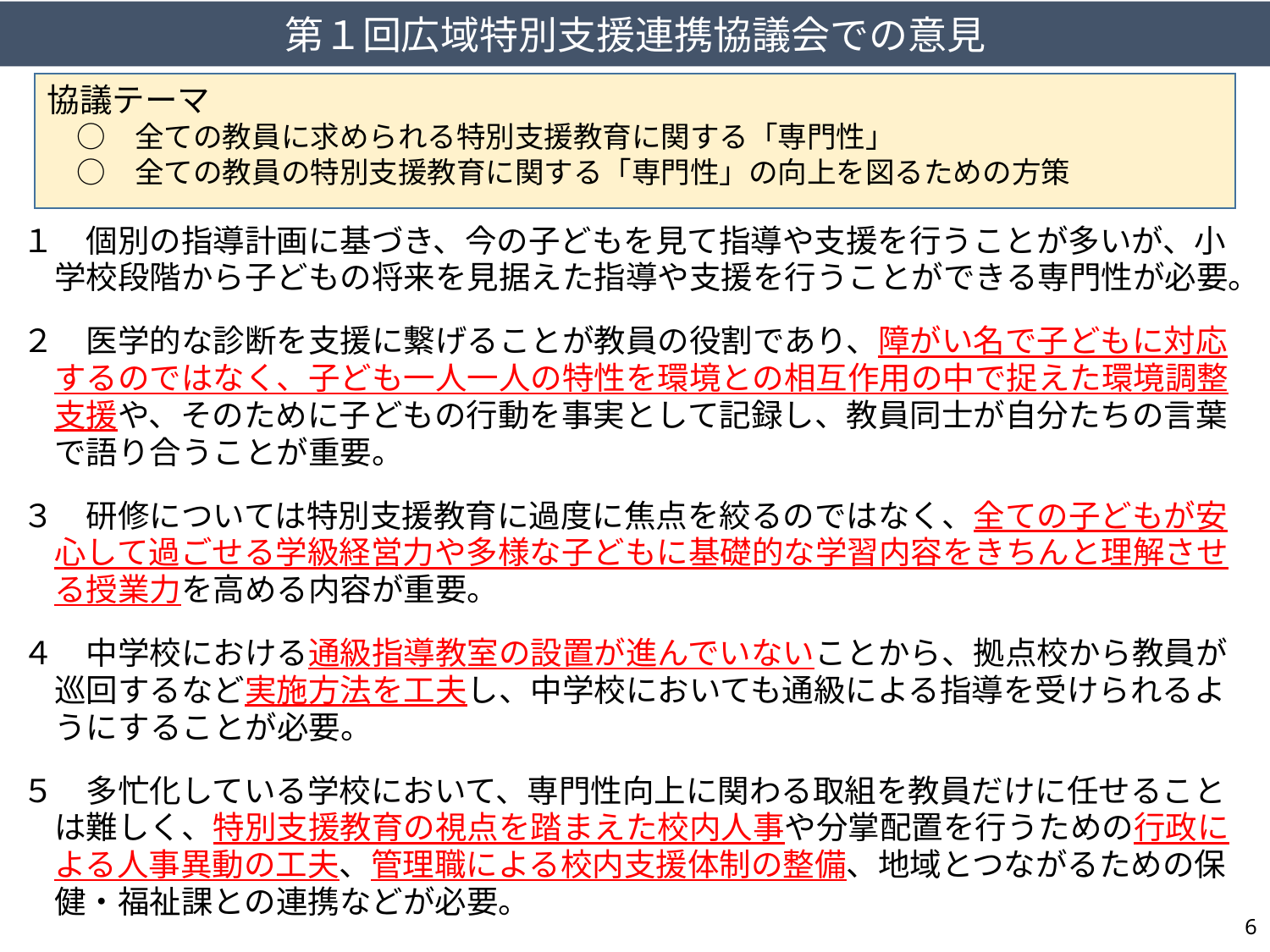

第１回広域特別支援連携協議会での意見
協議テーマ
　○　全ての教員に求められる特別支援教育に関する「専門性」
　○　全ての教員の特別支援教育に関する「専門性」の向上を図るための方策
１　個別の指導計画に基づき、今の子どもを見て指導や支援を行うことが多いが、小
　学校段階から子どもの将来を見据えた指導や支援を行うことができる専門性が必要。

２　医学的な診断を支援に繋げることが教員の役割であり、障がい名で子どもに対応
　するのではなく、子ども一人一人の特性を環境との相互作用の中で捉えた環境調整
　支援や、そのために子どもの行動を事実として記録し、教員同士が自分たちの言葉
　で語り合うことが重要。

３　研修については特別支援教育に過度に焦点を絞るのではなく、全ての子どもが安
　心して過ごせる学級経営力や多様な子どもに基礎的な学習内容をきちんと理解させ
　る授業力を高める内容が重要。

４　中学校における通級指導教室の設置が進んでいないことから、拠点校から教員が
　巡回するなど実施方法を工夫し、中学校においても通級による指導を受けられるよ
　うにすることが必要。

５　多忙化している学校において、専門性向上に関わる取組を教員だけに任せること
　は難しく、特別支援教育の視点を踏まえた校内人事や分掌配置を行うための行政に
　よる人事異動の工夫、管理職による校内支援体制の整備、地域とつながるための保
　健・福祉課との連携などが必要。
6